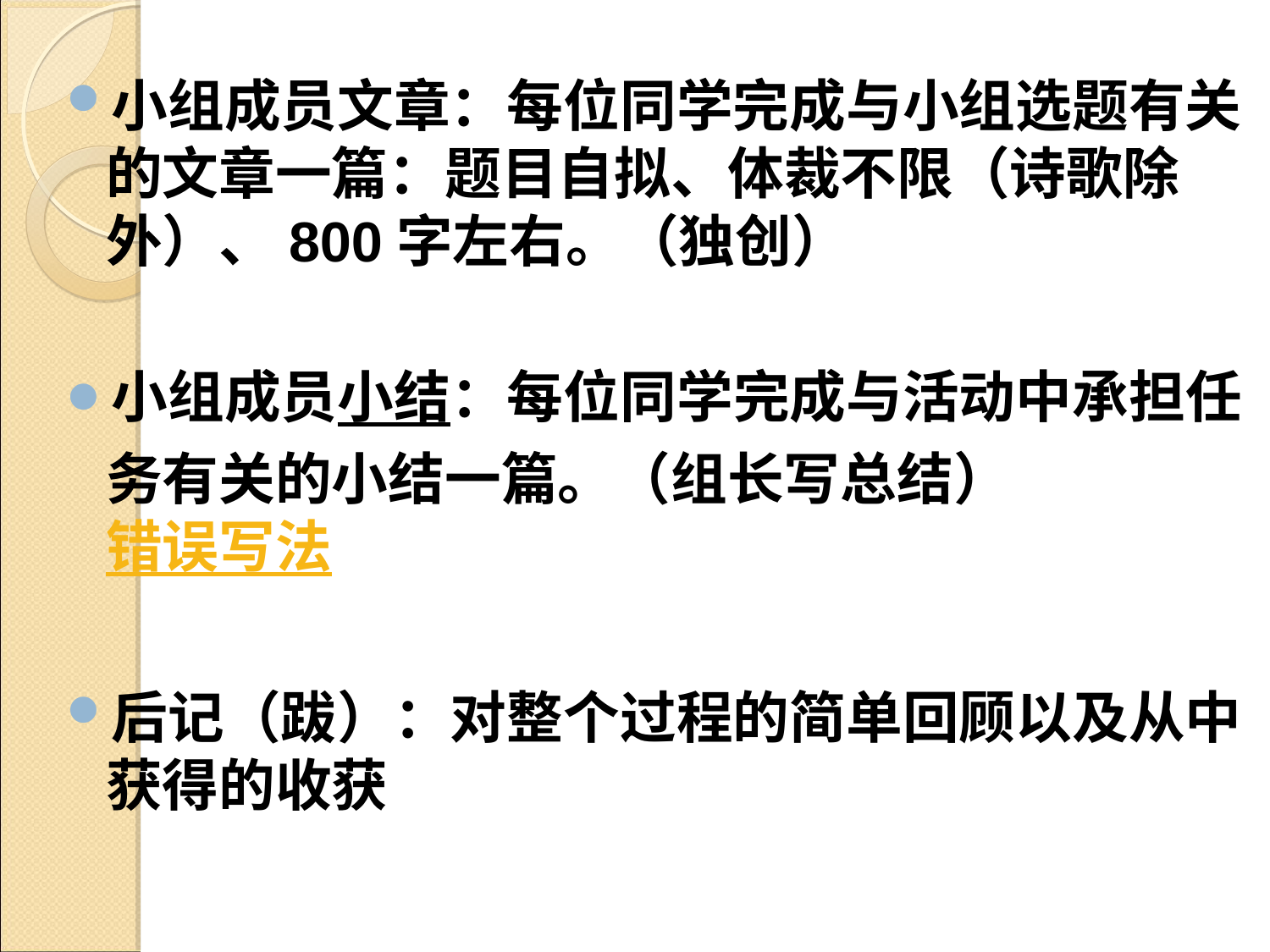

小组成员文章：每位同学完成与小组选题有关的文章一篇：题目自拟、体裁不限（诗歌除外）、800字左右。（独创）

小组成员小结：每位同学完成与活动中承担任务有关的小结一篇。（组长写总结）  错误写法

后记（跋）：对整个过程的简单回顾以及从中获得的收获